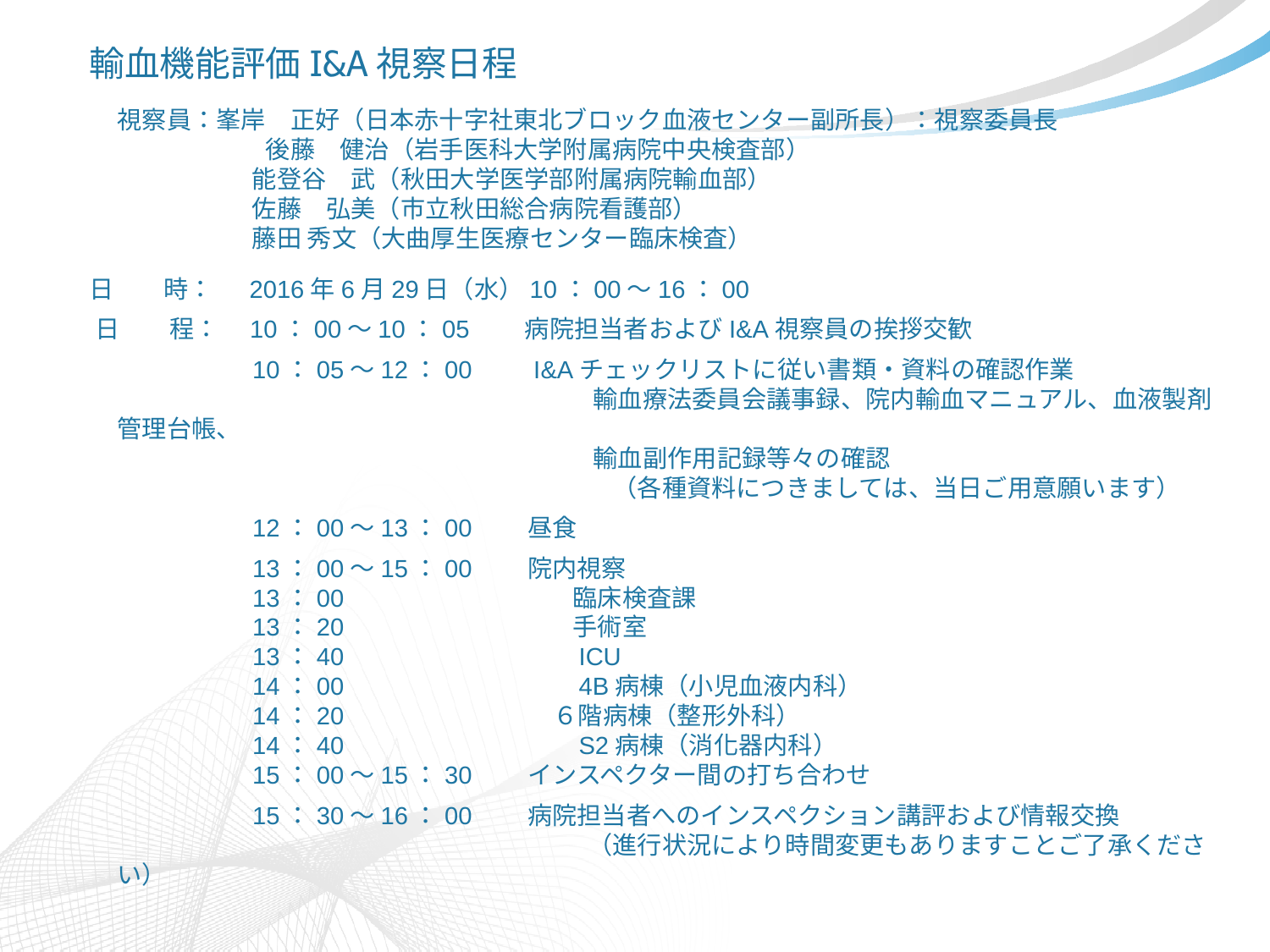

輸血機能評価I&A視察日程
視察員：峯岸　正好（日本赤十字社東北ブロック血液センター副所長）：視察委員長
　　　　　　後藤　健治（岩手医科大学附属病院中央検査部）
　 　 　　　能登谷　武（秋田大学医学部附属病院輸血部）
　　  　　　佐藤　弘美（市立秋田総合病院看護部）
　　  　　　藤田 秀文（大曲厚生医療センター臨床検査）
　  日　　時：　 2016年6月29日（水）10：00〜16：00
 　 日　　程：　10：00〜10：05　　病院担当者およびI&A視察員の挨拶交歓
　　　　　 10：05〜12：00　　I&Aチェックリストに従い書類・資料の確認作業
　　　　　　　　　　　　　　　　　　 　輸血療法委員会議事録、院内輸血マニュアル、血液製剤管理台帳、
　　　　　　　　　　　　　　　　　　 　輸血副作用記録等々の確認
　　　　　　　　　　　　　　　　　　　　（各種資料につきましては、当日ご用意願います）
　　　　　 12：00〜13：00　　昼食
　　　　　 13：00〜15：00　　院内視察
　　　　　 13：00　　　　　　　　　臨床検査課
　　　　　 13：20　　　　　　　　　手術室
　　　　　 13：40　　　　　　　　　ICU
　　　　　 14：00　　　　　　　　　4B病棟（小児血液内科）
　　　　　 14：20　　　　　　　　 ６階病棟（整形外科）
　　　　　 14：40　　　　　　　　　S2病棟（消化器内科）
　　　　　 15：00〜15：30　　インスペクター間の打ち合わせ
　　　　　 15：30〜16：00　　病院担当者へのインスペクション講評および情報交換
　　　　　　　　　　　　　　　　　　　（進行状況により時間変更もありますことご了承ください）